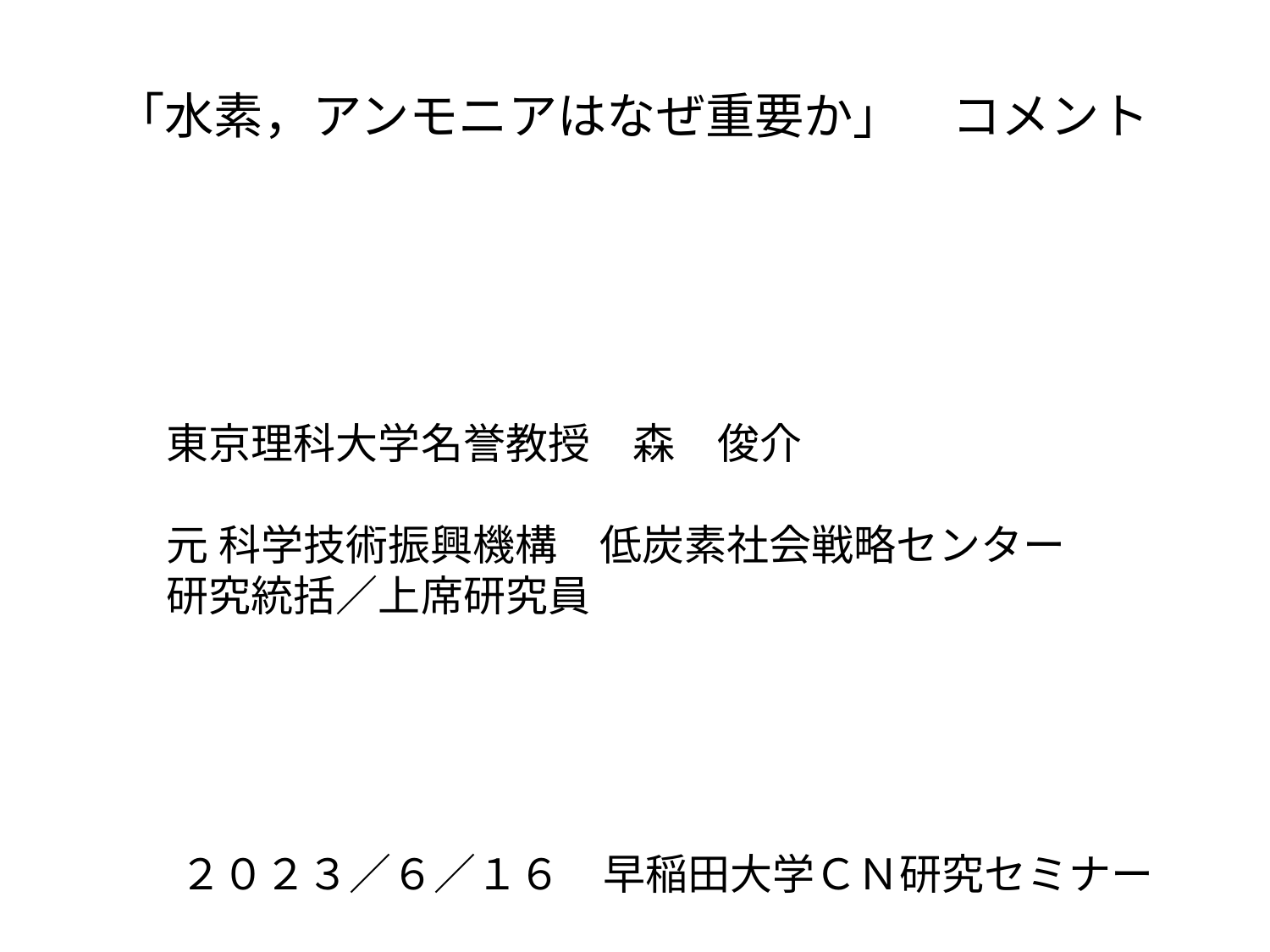

「水素，アンモニアはなぜ重要か」　コメント
東京理科大学名誉教授　森　俊介

元 科学技術振興機構　低炭素社会戦略センター
研究統括／上席研究員
２０２３／６／１６　早稲田大学ＣＮ研究セミナー